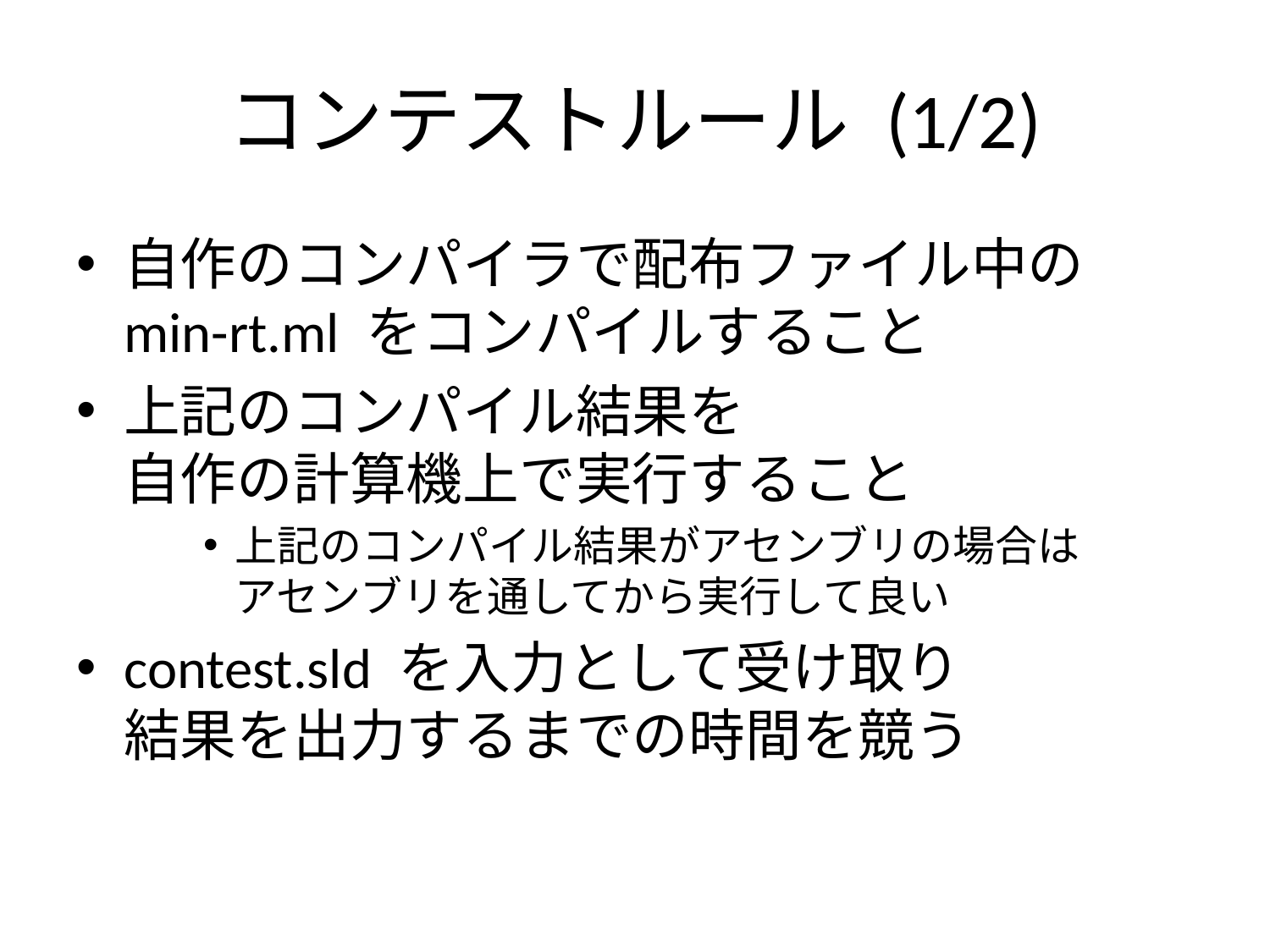

# コンテストルール (1/2)
自作のコンパイラで配布ファイル中の
min-rt.ml をコンパイルすること
上記のコンパイル結果を
自作の計算機上で実行すること
上記のコンパイル結果がアセンブリの場合は
アセンブリを通してから実行して良い
contest.sld を入力として受け取り
結果を出力するまでの時間を競う